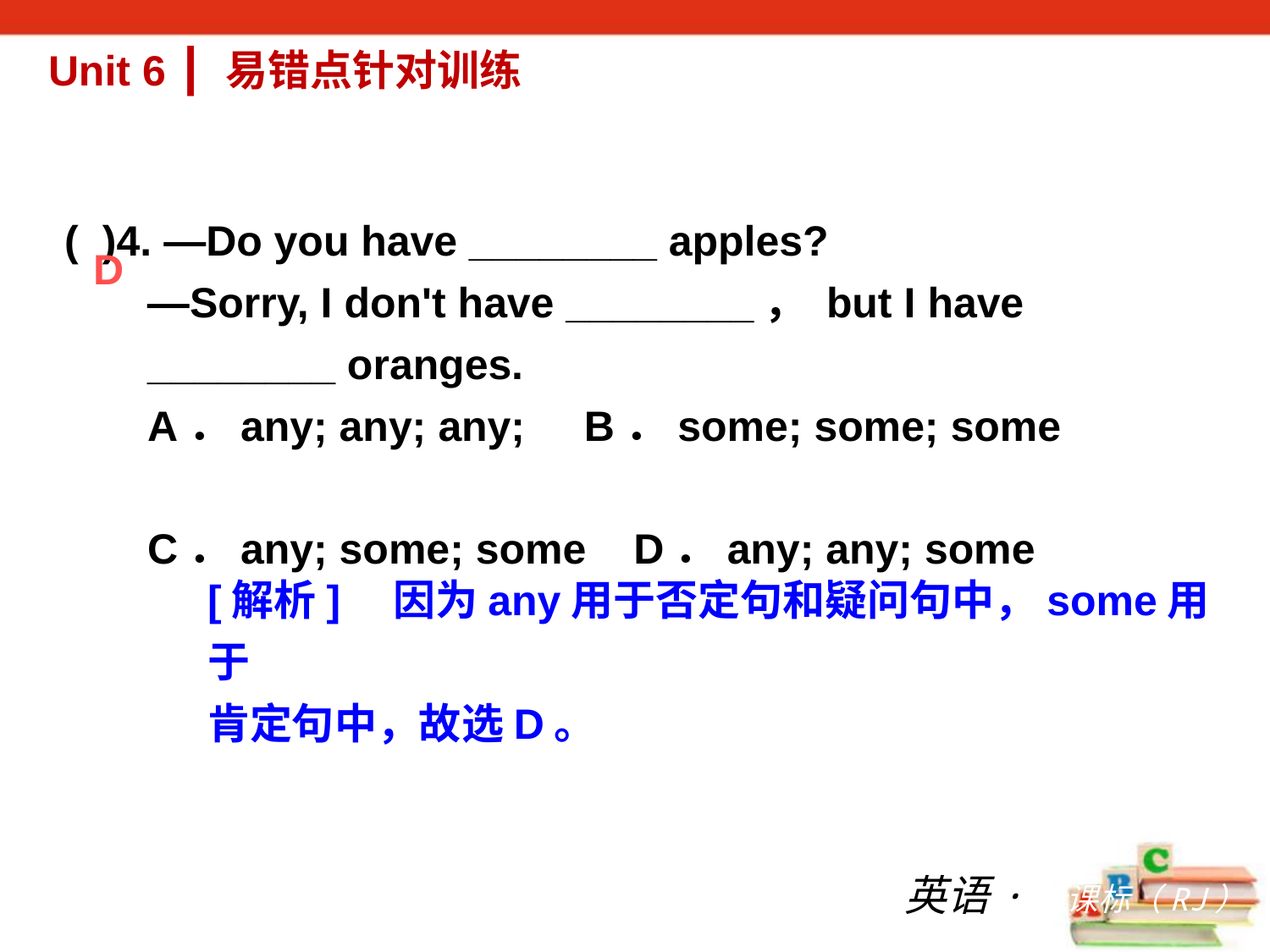

Unit 6 ┃ 易错点针对训练
(  )4. —Do you have ________ apples?
       —Sorry, I don't have ________， but I have
       ________ oranges.
       A．any; any; any;     B．some; some; some
       C．any; some; some    D．any; any; some

D
[解析]　因为any用于否定句和疑问句中，some用于
肯定句中，故选D。
英语·新课标（RJ）